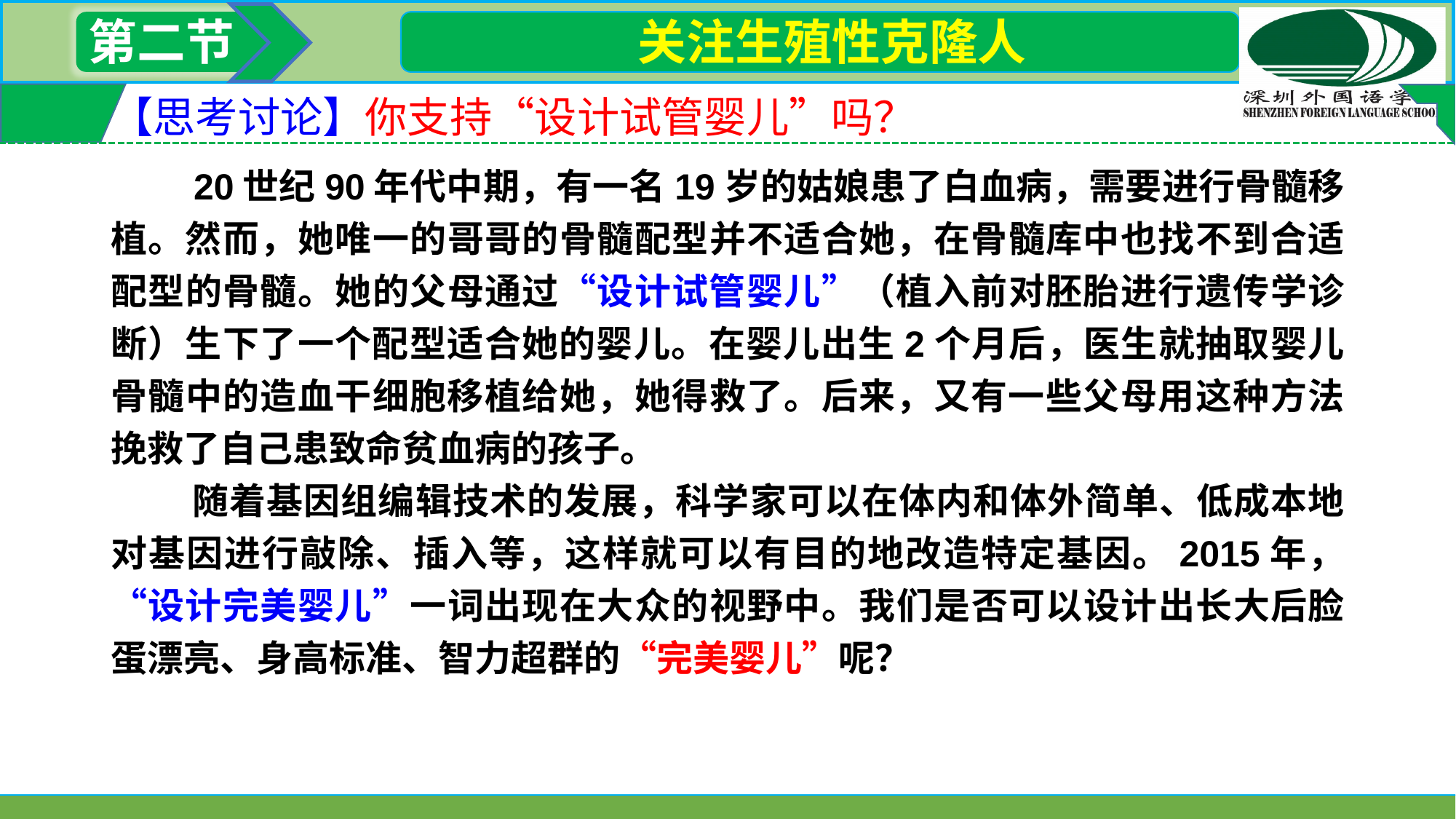

第二节
     关注生殖性克隆人

【思考讨论】你支持“设计试管婴儿”吗？

        20世纪90年代中期，有一名19岁的姑娘患了白血病，需要进行骨髓移植。然而，她唯一的哥哥的骨髓配型并不适合她，在骨髓库中也找不到合适配型的骨髓。她的父母通过“设计试管婴儿”（植入前对胚胎进行遗传学诊断）生下了一个配型适合她的婴儿。在婴儿出生2个月后，医生就抽取婴儿骨髓中的造血干细胞移植给她，她得救了。后来，又有一些父母用这种方法挽救了自己患致命贫血病的孩子。
        随着基因组编辑技术的发展，科学家可以在体内和体外简单、低成本地对基因进行敲除、插入等，这样就可以有目的地改造特定基因。2015年，“设计完美婴儿”一词出现在大众的视野中。我们是否可以设计出长大后脸蛋漂亮、身高标准、智力超群的“完美婴儿”呢？